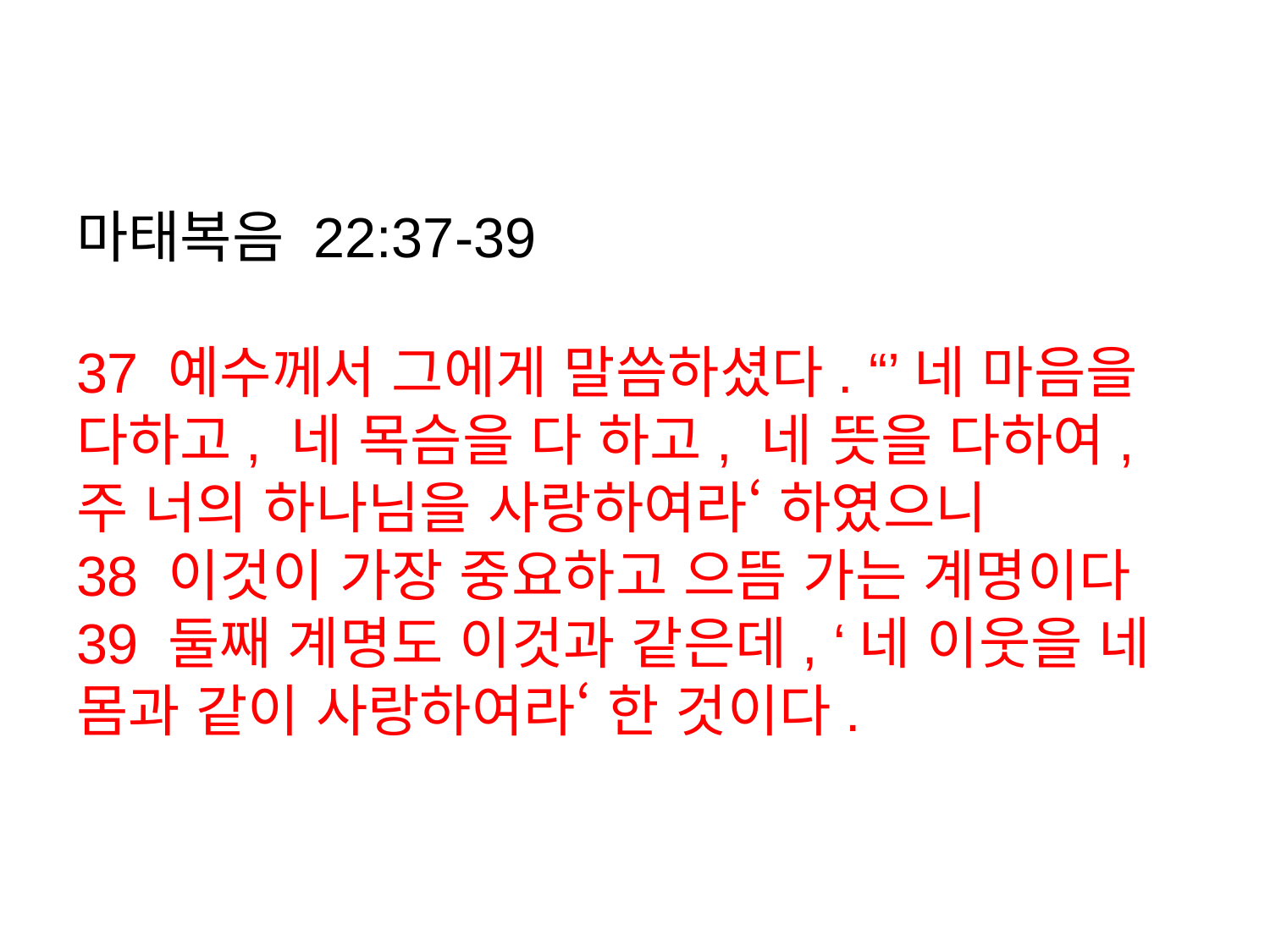

# 마태복음 22:37-39 37 예수께서 그에게 말씀하셨다. “’네 마음을 다하고, 네 목슴을 다 하고, 네 뜻을 다하여, 주 너의 하나님을 사랑하여라‘ 하였으니 38 이것이 가장 중요하고 으뜸 가는 계명이다 39 둘째 계명도 이것과 같은데, ‘네 이웃을 네 몸과 같이 사랑하여라‘ 한 것이다.